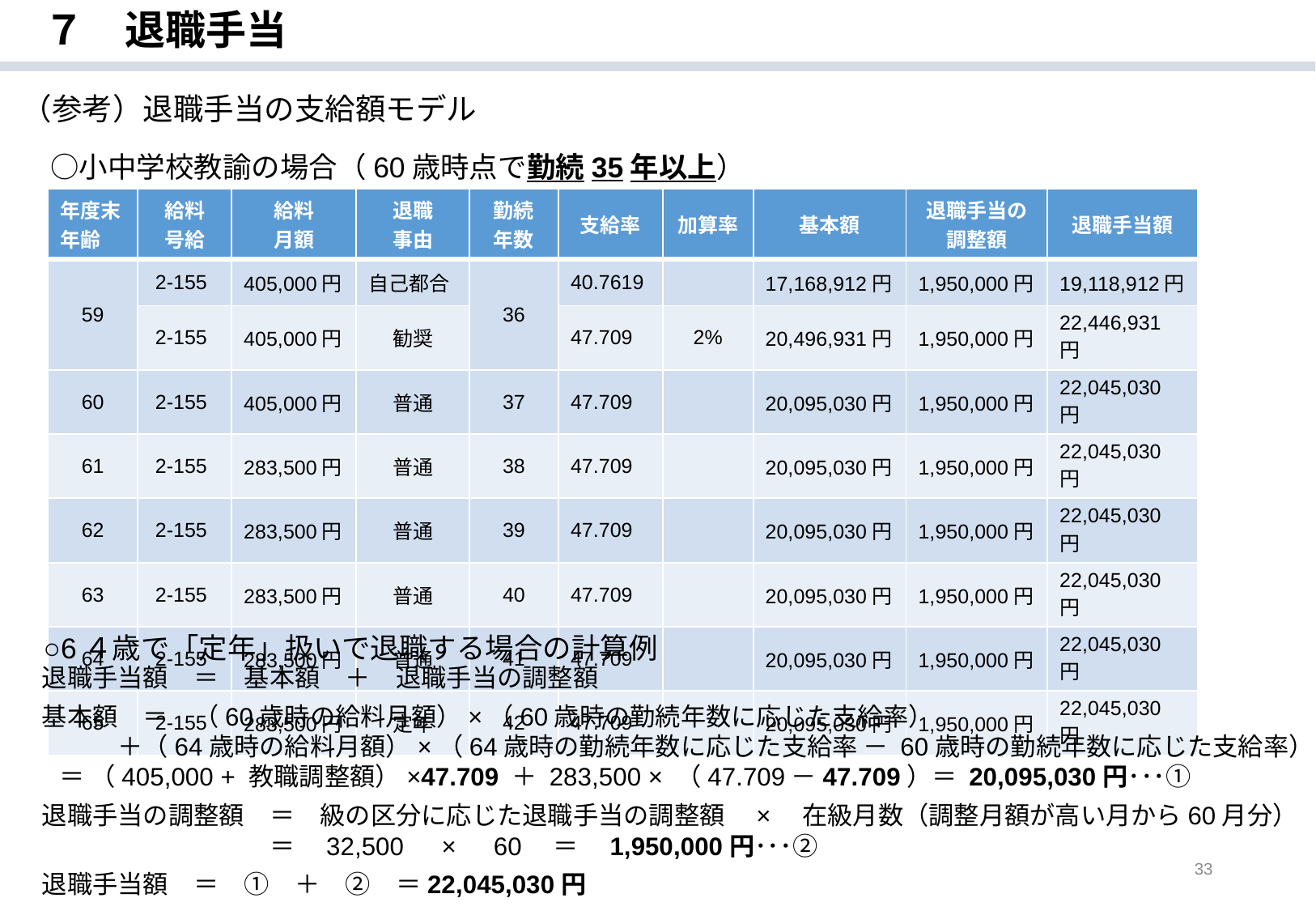

７　退職手当

（参考）退職手当の支給額モデル
　○小中学校教諭の場合（60歳時点で勤続35年以上）
| 年度末年齢 | 給料 号給 | 給料 月額 | 退職 事由 | 勤続 年数 | 支給率 | 加算率 | 基本額 | 退職手当の調整額 | 退職手当額 |
| --- | --- | --- | --- | --- | --- | --- | --- | --- | --- |
| 59 | 2-155 | 405,000円 | 自己都合 | 36 | 40.7619 |  | 17,168,912円 | 1,950,000円 | 19,118,912円 |
|  | 2-155 | 405,000円 | 勧奨 |  | 47.709 | 2% | 20,496,931円 | 1,950,000円 | 22,446,931円 |
| 60 | 2-155 | 405,000円 | 普通 | 37 | 47.709 |  | 20,095,030円 | 1,950,000円 | 22,045,030円 |
| 61 | 2-155 | 283,500円 | 普通 | 38 | 47.709 |  | 20,095,030円 | 1,950,000円 | 22,045,030円 |
| 62 | 2-155 | 283,500円 | 普通 | 39 | 47.709 |  | 20,095,030円 | 1,950,000円 | 22,045,030円 |
| 63 | 2-155 | 283,500円 | 普通 | 40 | 47.709 |  | 20,095,030円 | 1,950,000円 | 22,045,030円 |
| 64 | 2-155 | 283,500円 | 普通 | 41 | 47.709 |  | 20,095,030円 | 1,950,000円 | 22,045,030円 |
| 65 | 2-155 | 283,500円 | 定年 | 42 | 47.709 |  | 20,095,030円 | 1,950,000円 | 22,045,030円 |
    ○6４歳で「定年」扱いで退職する場合の計算例
退職手当額　＝　基本額　＋　退職手当の調整額

基本額　＝　（60歳時の給料月額）×（60歳時の勤続年数に応じた支給率）
　　　＋（64歳時の給料月額）×（64歳時の勤続年数に応じた支給率 － 60歳時の勤続年数に応じた支給率）
  ＝ （405,000 + 教職調整額）×47.709 ＋ 283,500 × （47.709－47.709）＝ 20,095,030円･･･①

退職手当の調整額　＝　級の区分に応じた退職手当の調整額　×　在級月数（調整月額が高い月から60月分）
　　　　　　　　　＝　32,500　×　60　＝　1,950,000円･･･②

退職手当額　＝　①　＋　②　＝22,045,030円
33